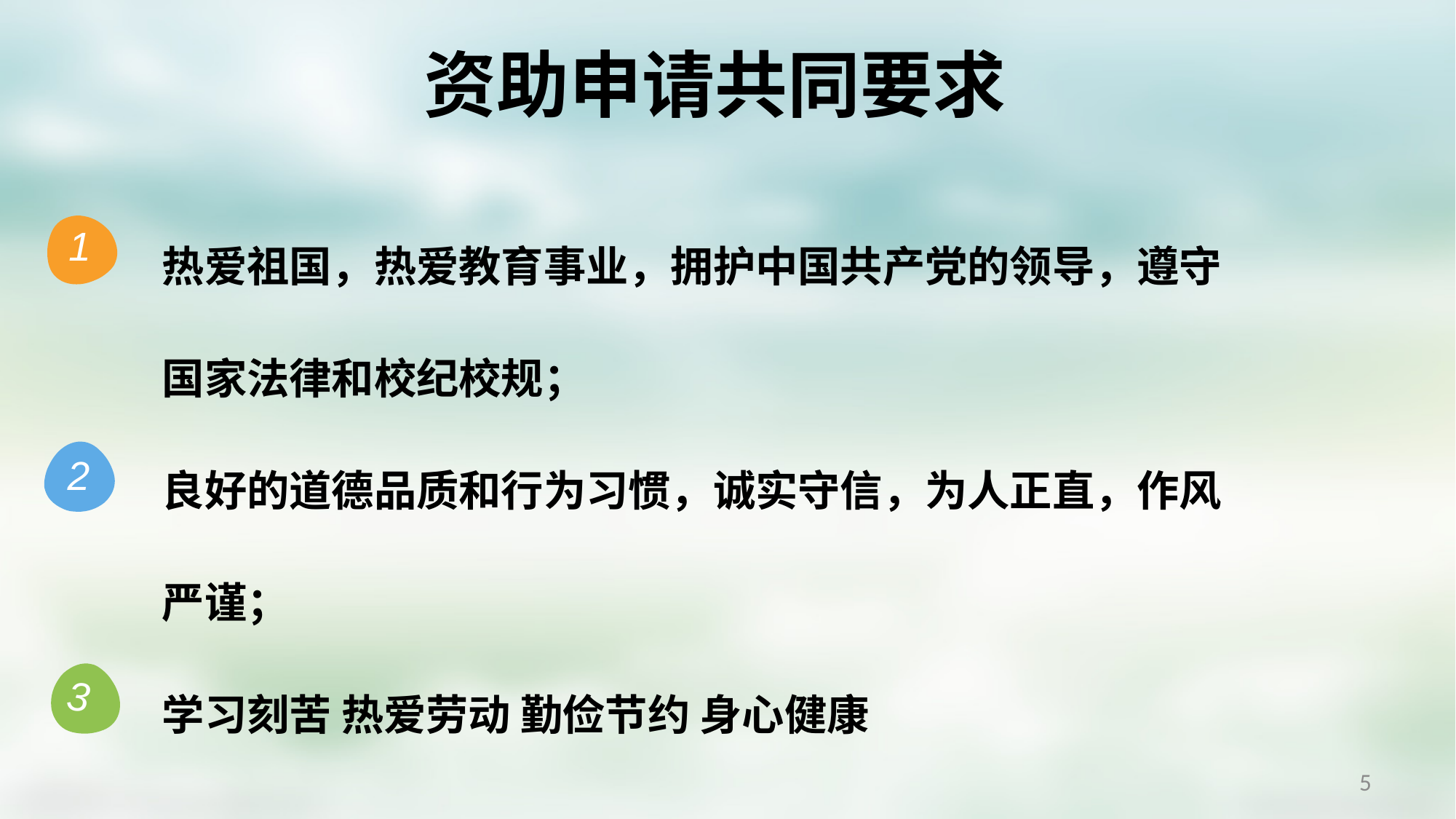

资助申请共同要求
热爱祖国，热爱教育事业，拥护中国共产党的领导，遵守国家法律和校纪校规；
良好的道德品质和行为习惯，诚实守信，为人正直，作风严谨；
学习刻苦 热爱劳动 勤俭节约 身心健康

1

2
3

5